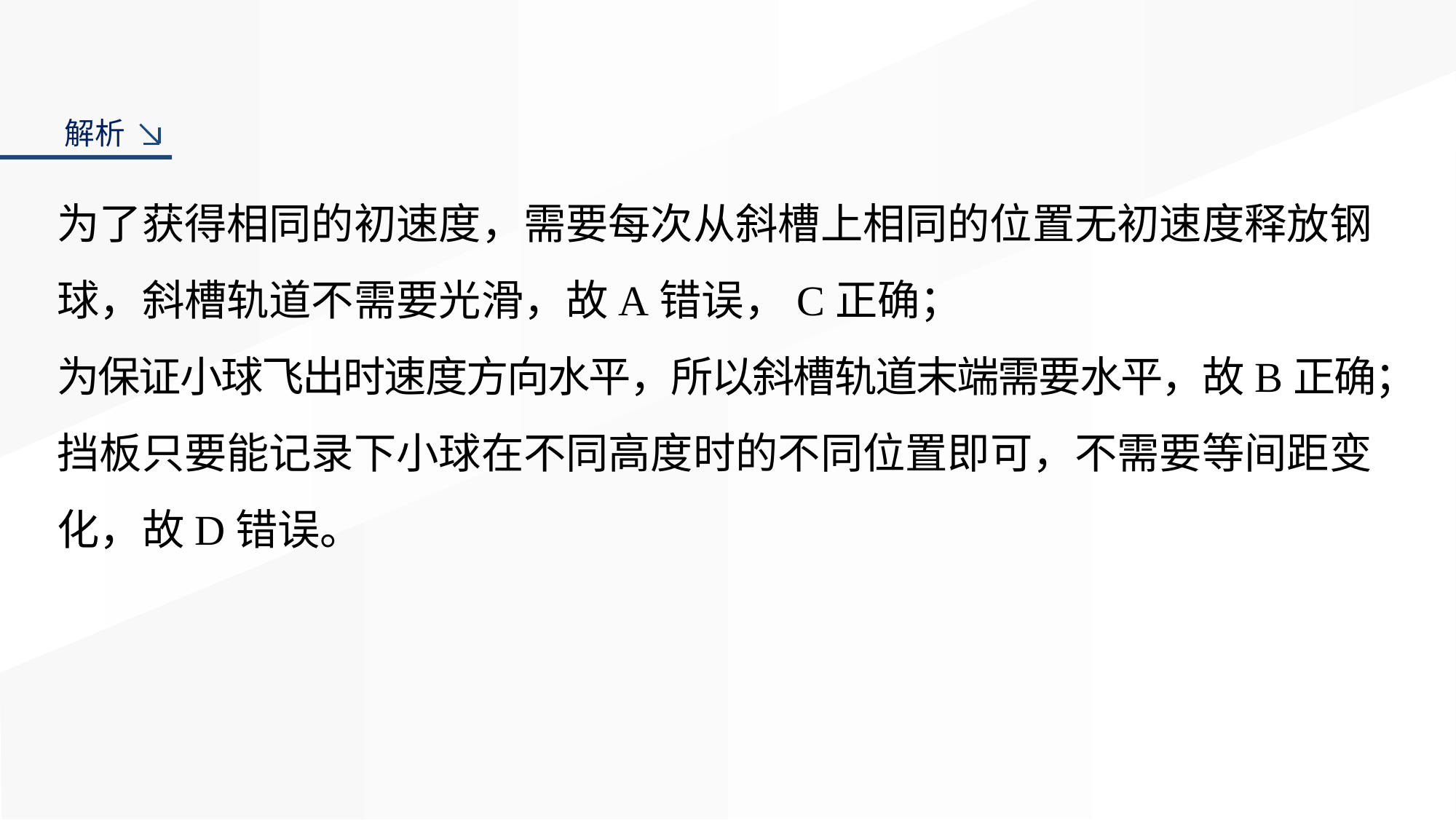

解析

为了获得相同的初速度，需要每次从斜槽上相同的位置无初速度释放钢球，斜槽轨道不需要光滑，故A错误，C正确；
为保证小球飞出时速度方向水平，所以斜槽轨道末端需要水平，故B正确；
挡板只要能记录下小球在不同高度时的不同位置即可，不需要等间距变化，故D错误。